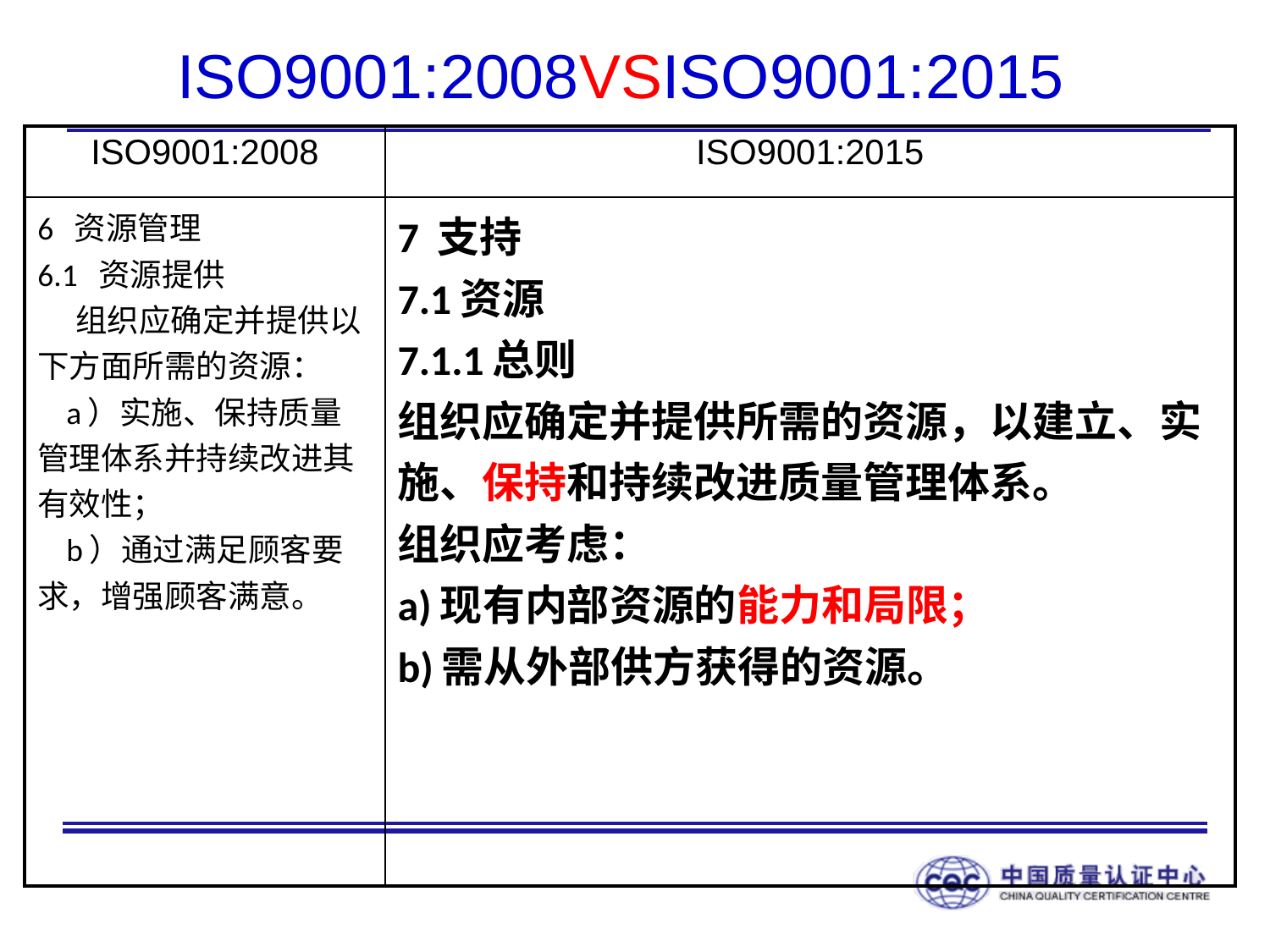

# ISO9001:2008VSISO9001:2015
| ISO9001:2008 | ISO9001:2015 |
| --- | --- |
| 6 资源管理 6.1 资源提供 组织应确定并提供以下方面所需的资源： a）实施、保持质量管理体系并持续改进其有效性； b）通过满足顾客要求，增强顾客满意。 | 7 支持 7.1资源 7.1.1总则 组织应确定并提供所需的资源，以建立、实施、保持和持续改进质量管理体系。 组织应考虑： a)现有内部资源的能力和局限； b)需从外部供方获得的资源。 |